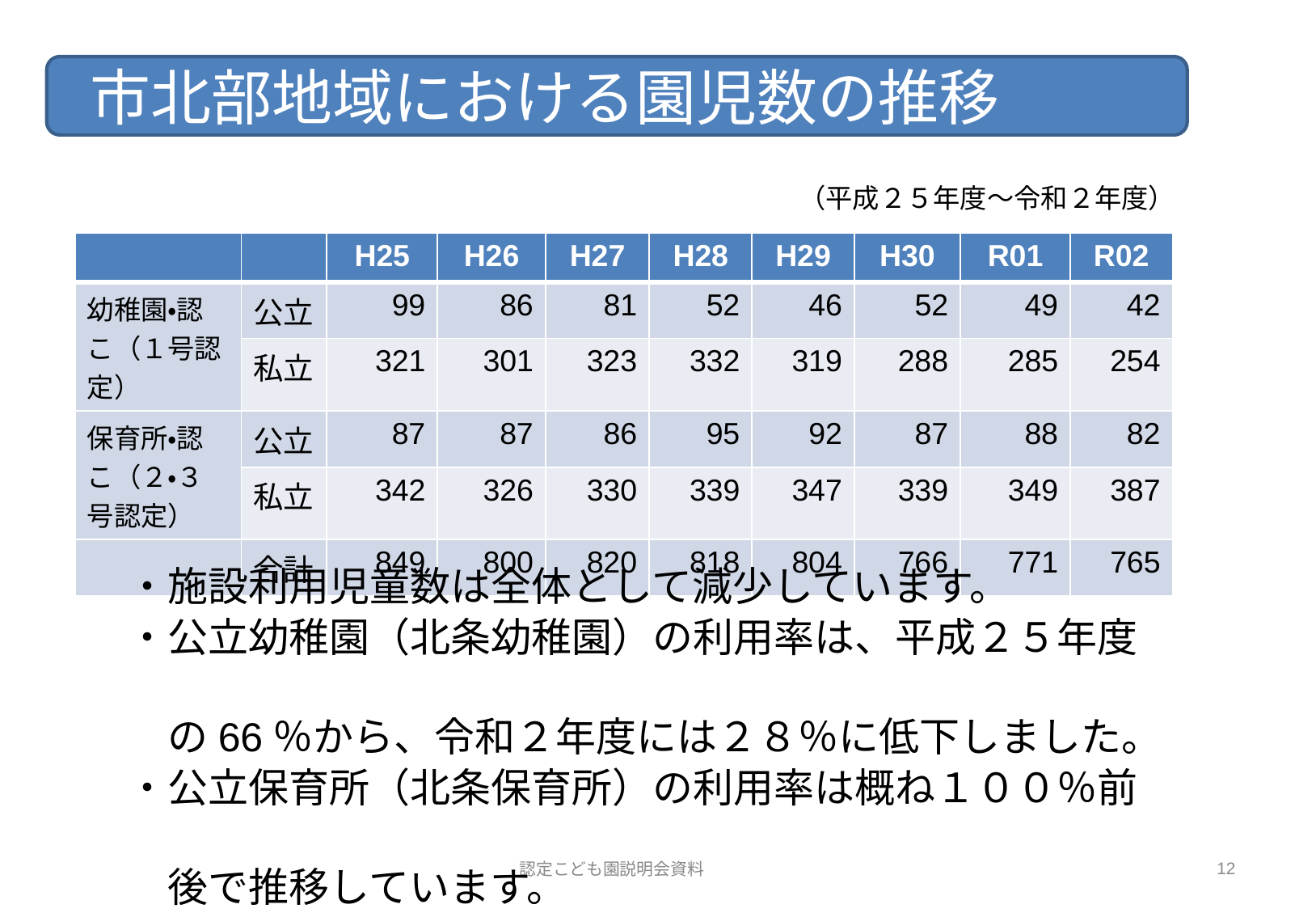

市北部地域における園児数の推移
（平成２５年度～令和２年度）
|  |  | H25 | H26 | H27 | H28 | H29 | H30 | R01 | R02 |
| --- | --- | --- | --- | --- | --- | --- | --- | --- | --- |
| 幼稚園・認こ（１号認定） | 公立 | 99 | 86 | 81 | 52 | 46 | 52 | 49 | 42 |
|  | 私立 | 321 | 301 | 323 | 332 | 319 | 288 | 285 | 254 |
| 保育所・認こ（２・３号認定） | 公立 | 87 | 87 | 86 | 95 | 92 | 87 | 88 | 82 |
|  | 私立 | 342 | 326 | 330 | 339 | 347 | 339 | 349 | 387 |
|  | 合計 | 849 | 800 | 820 | 818 | 804 | 766 | 771 | 765 |
　・施設利用児童数は全体として減少しています。
　・公立幼稚園（北条幼稚園）の利用率は、平成２５年度
　　の66％から、令和２年度には２８％に低下しました。
　・公立保育所（北条保育所）の利用率は概ね１００％前
　　後で推移しています。
12
認定こども園説明会資料